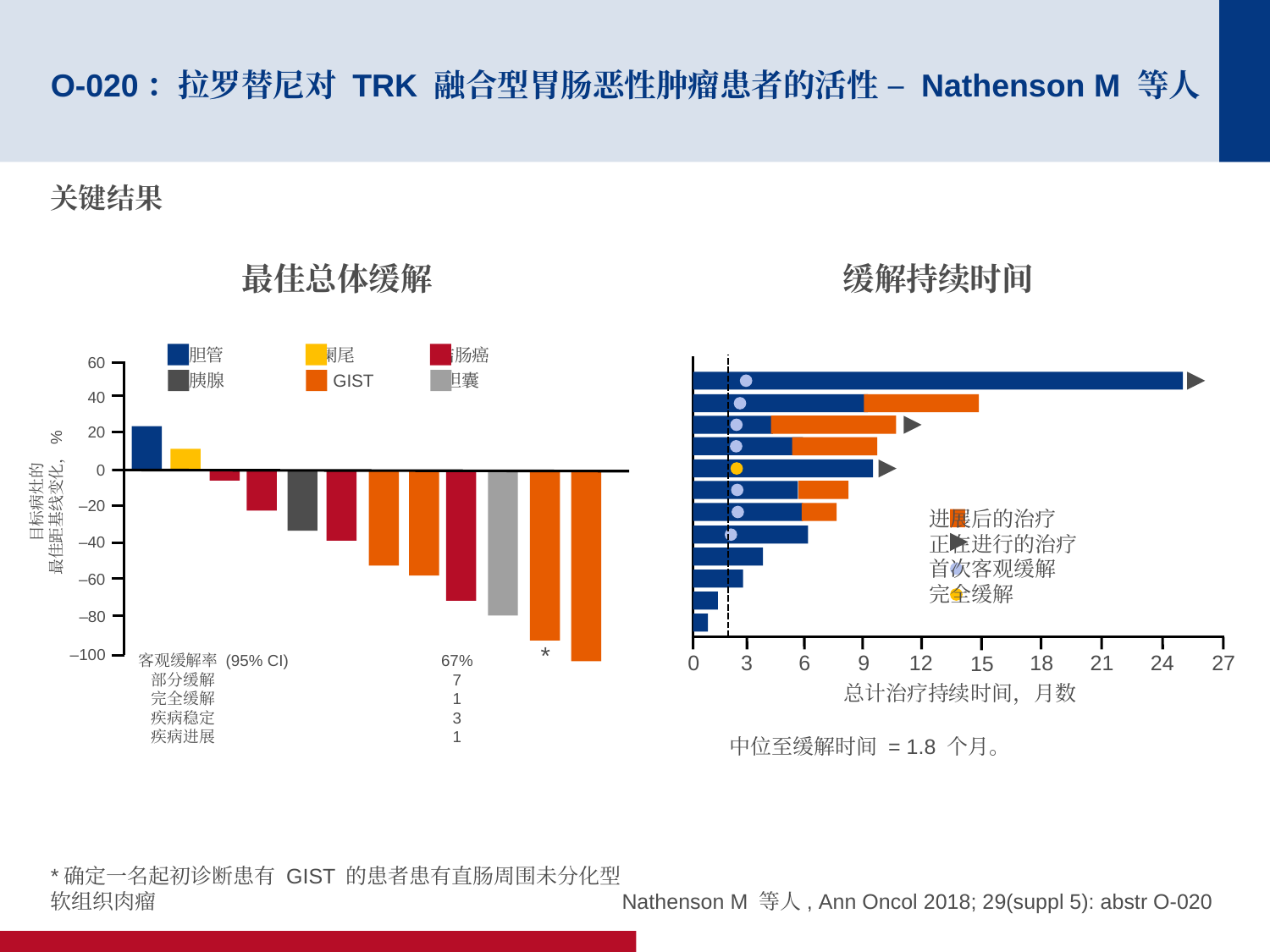

# O-020：拉罗替尼对 TRK 融合型胃肠恶性肿瘤患者的活性 – Nathenson M 等人
关键结果
最佳总体缓解
缓解持续时间
胆管
阑尾
结肠癌

胰腺
GIST
胆囊

60

0
3
6
9
12
18
21
24
27
15
总计治疗持续时间，月数
中位至缓解时间 = 1.8 个月。

40

20

0

目标病灶的
最佳距基线变化，%

–20
进展后的治疗
正在进行的治疗
首次客观缓解
完全缓解

–40

–60

–80

*
–100
客观缓解率 (95% CI)
部分缓解
完全缓解
疾病稳定
疾病进展
67%
7
1
3
1
*确定一名起初诊断患有 GIST 的患者患有直肠周围未分化型软组织肉瘤
Nathenson M 等人, Ann Oncol 2018; 29(suppl 5): abstr O-020